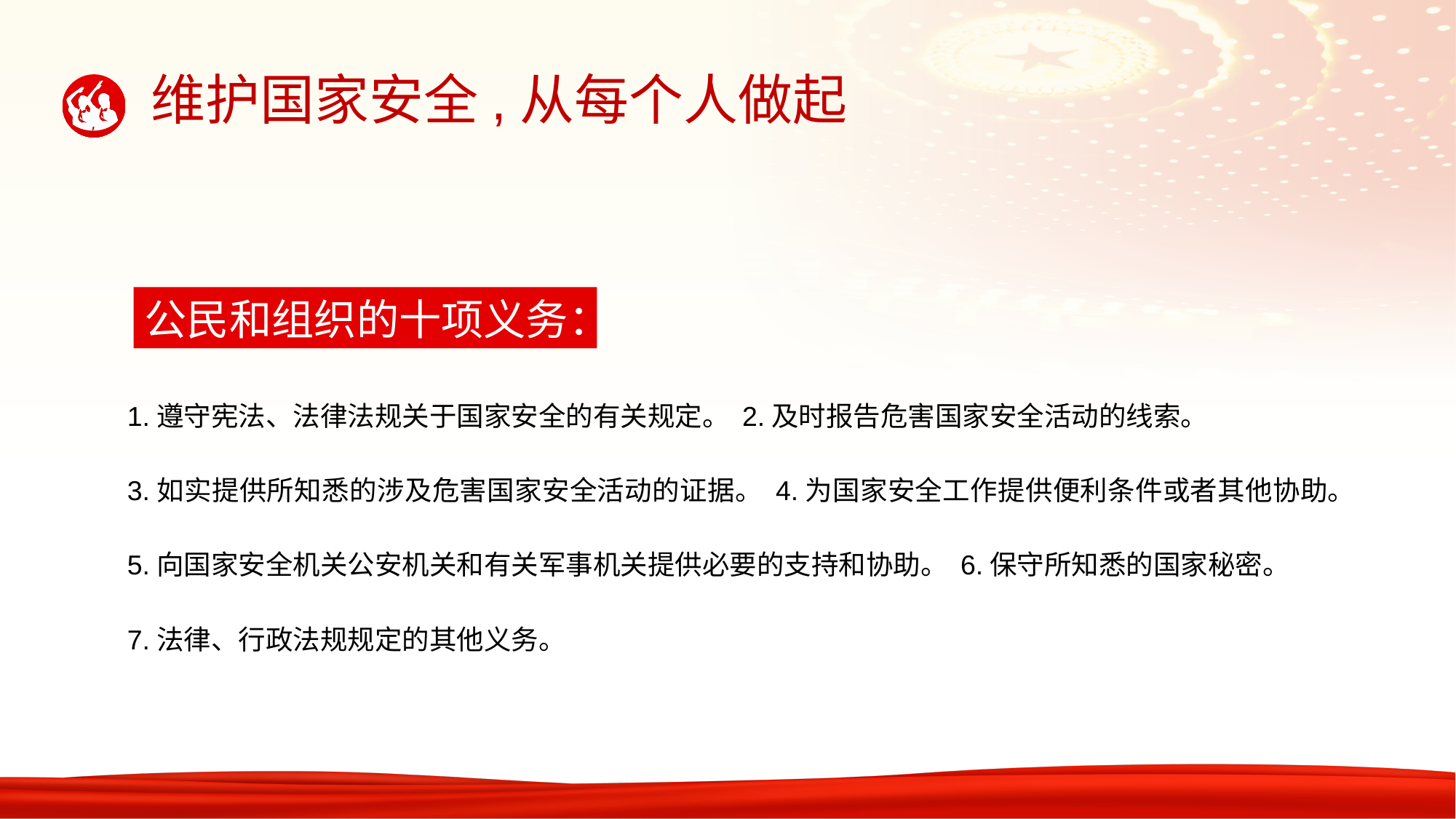

公民和组织的十项义务：
1.遵守宪法、法律法规关于国家安全的有关规定。 2.及时报告危害国家安全活动的线索。
3.如实提供所知悉的涉及危害国家安全活动的证据。 4.为国家安全工作提供便利条件或者其他协助。
5.向国家安全机关公安机关和有关军事机关提供必要的支持和协助。 6.保守所知悉的国家秘密。
7.法律、行政法规规定的其他义务。